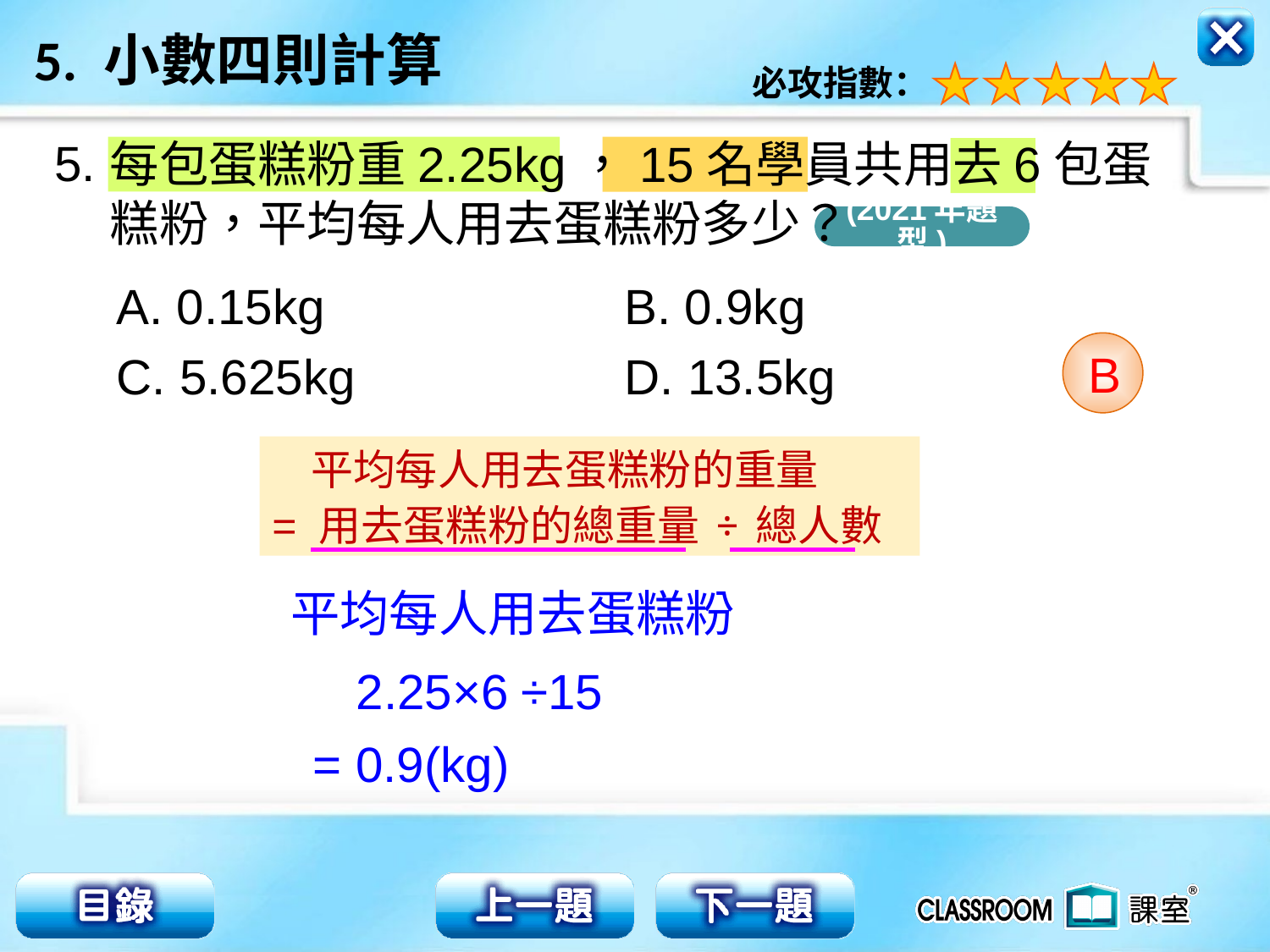

5.
每包蛋糕粉重2.25kg，15名學員共用去6包蛋糕粉，平均每人用去蛋糕粉多少？

(2021年題型)
A. 0.15kg 			B. 0.9kg
C. 5.625kg 			D. 13.5kg

B
   平均每人用去蛋糕粉的重量
= 用去蛋糕粉的總重量 ÷ 總人數
平均每人用去蛋糕粉
2.25×6
÷15
= 0.9(kg)